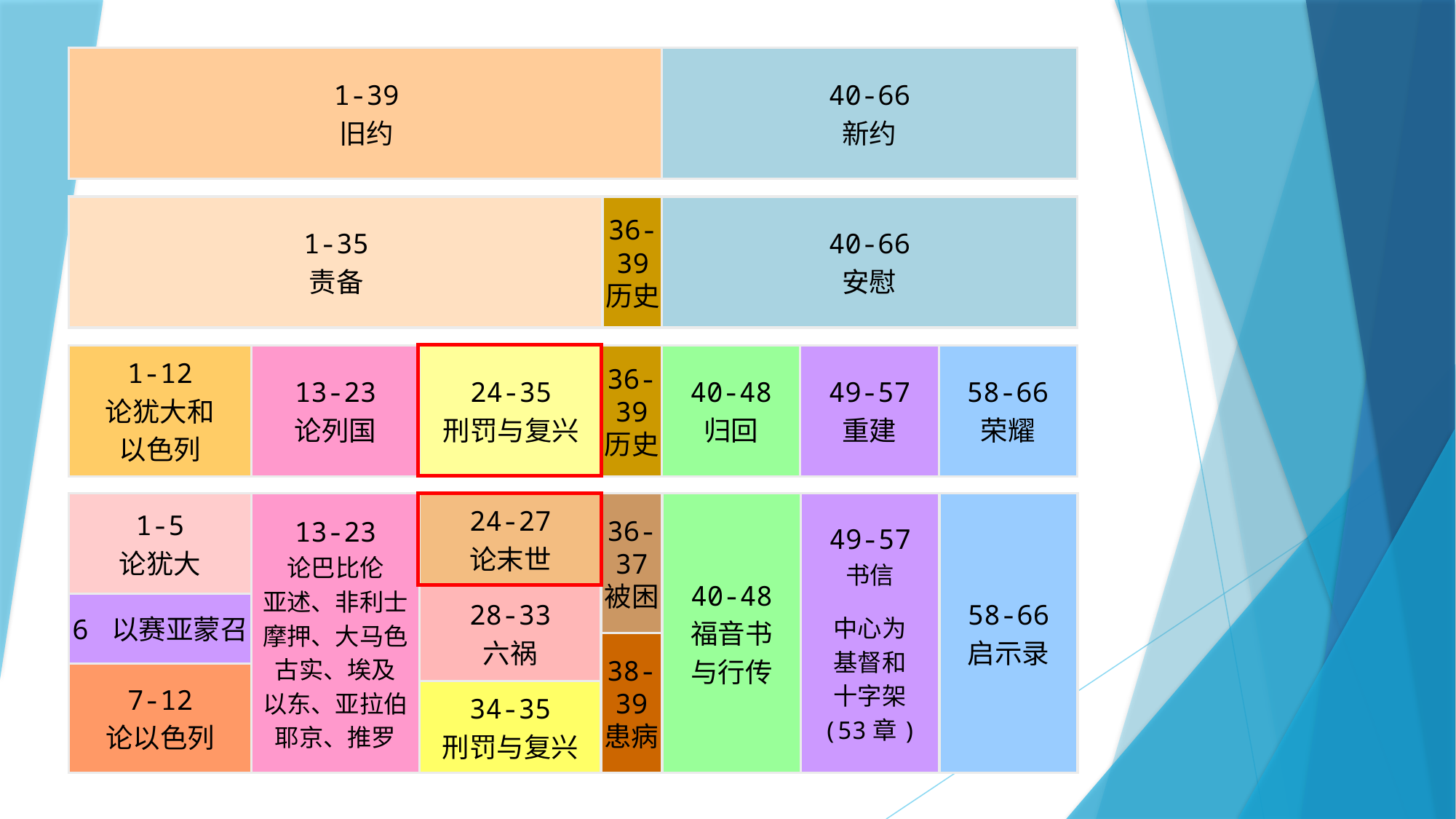

1-39
旧约
40-66
新约
1-35
责备
36-
39
历史
40-66
安慰

1-12
论犹大和
以色列
13-23
论列国
24-35
刑罚与复兴
36-
39
历史
40-48
归回
49-57
重建
58-66
荣耀

24-27
论末世
1-5
论犹大
13-23
论巴比伦
亚述、非利士
摩押、大马色
古实、埃及
以东、亚拉伯
耶京、推罗
36-
37
被困
40-48
福音书
与行传
49-57
书信

中心为
基督和
十字架
(53章)
58-66
启示录
28-33
六祸
6 以赛亚蒙召
38-
39
患病
7-12
论以色列
34-35
刑罚与复兴